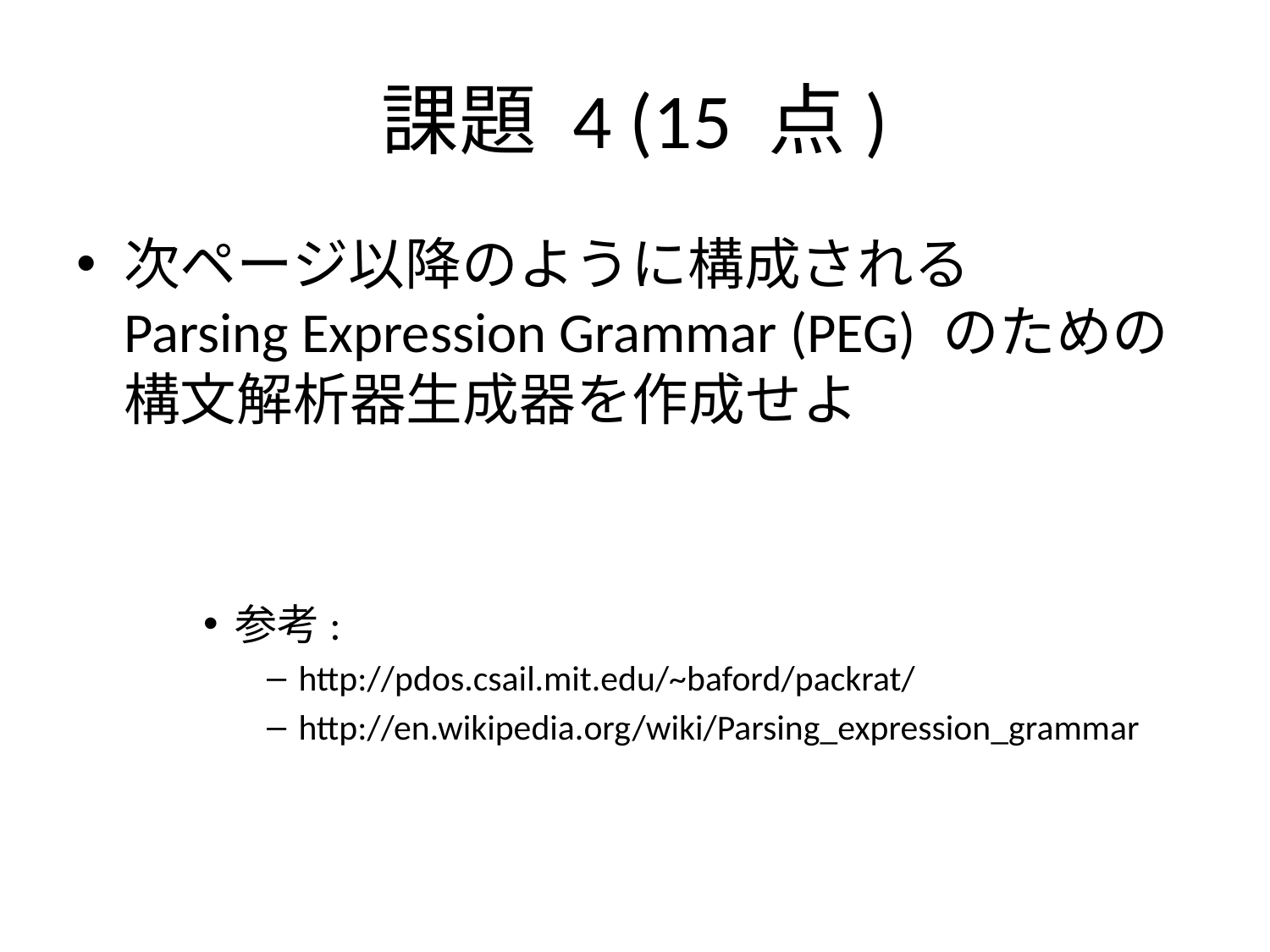

# 課題 4 (15 点)
次ページ以降のように構成される
Parsing Expression Grammar (PEG) のための
構文解析器生成器を作成せよ

参考:
http://pdos.csail.mit.edu/~baford/packrat/
http://en.wikipedia.org/wiki/Parsing_expression_grammar